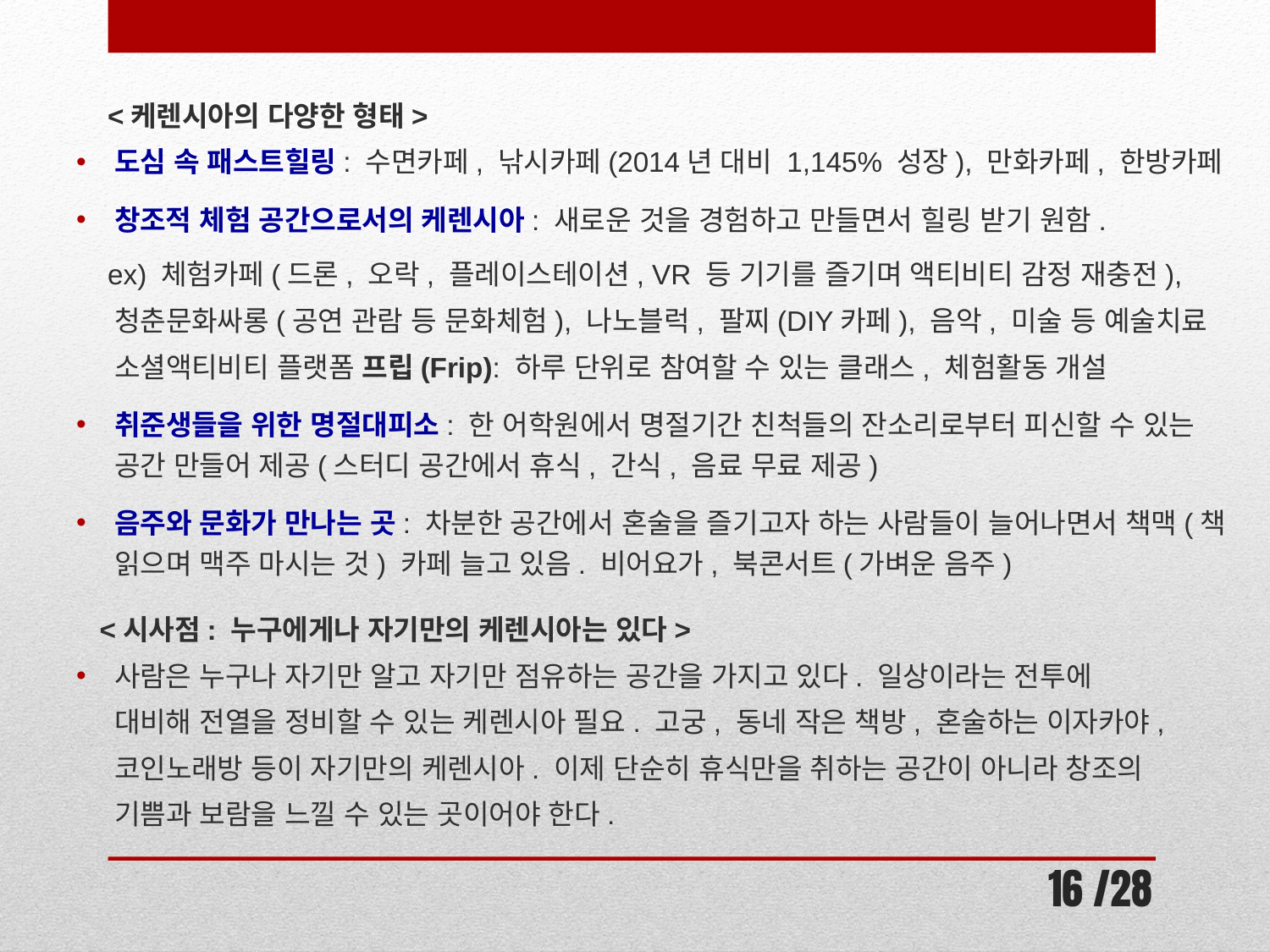

<케렌시아의 다양한 형태>
도심 속 패스트힐링: 수면카페, 낚시카페(2014년 대비 1,145% 성장), 만화카페, 한방카페

창조적 체험 공간으로서의 케렌시아: 새로운 것을 경험하고 만들면서 힐링 받기 원함.

    ex) 체험카페(드론, 오락, 플레이스테이션, VR 등 기기를 즐기며 액티비티 감정 재충전),
    청춘문화싸롱(공연 관람 등 문화체험), 나노블럭, 팔찌(DIY카페), 음악, 미술 등 예술치료
    소셜액티비티 플랫폼 프립(Frip): 하루 단위로 참여할 수 있는 클래스, 체험활동 개설

취준생들을 위한 명절대피소: 한 어학원에서 명절기간 친척들의 잔소리로부터 피신할 수 있는 공간 만들어 제공(스터디 공간에서 휴식, 간식, 음료 무료 제공)

음주와 문화가 만나는 곳: 차분한 공간에서 혼술을 즐기고자 하는 사람들이 늘어나면서 책맥(책 읽으며 맥주 마시는 것) 카페 늘고 있음. 비어요가, 북콘서트(가벼운 음주)

   <시사점: 누구에게나 자기만의 케렌시아는 있다>
사람은 누구나 자기만 알고 자기만 점유하는 공간을 가지고 있다. 일상이라는 전투에
    대비해 전열을 정비할 수 있는 케렌시아 필요. 고궁, 동네 작은 책방, 혼술하는 이자카야,
    코인노래방 등이 자기만의 케렌시아. 이제 단순히 휴식만을 취하는 공간이 아니라 창조의
    기쁨과 보람을 느낄 수 있는 곳이어야 한다.
16 /28